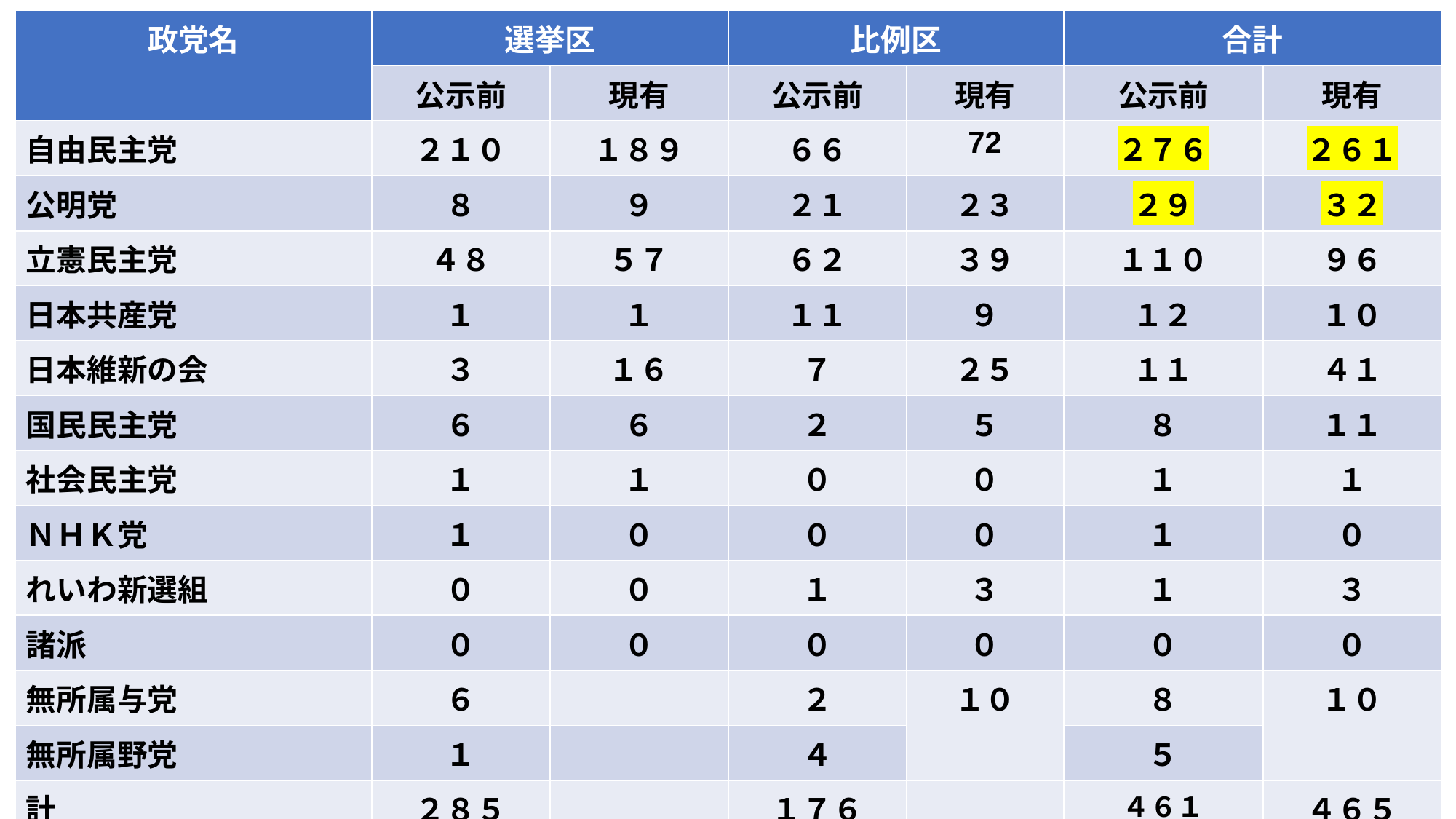

| 政党名 | 選挙区 |  | 比例区 |  | 合計 |  |
| --- | --- | --- | --- | --- | --- | --- |
|  | 公示前 | 現有 | 公示前 | 現有 | 公示前 | 現有 |
| 自由民主党 | ２１０ | １８９ | ６６ | 72 | ２７６ | ２６１ |
| 公明党 | ８ | ９ | ２１ | ２３ | ２９ | ３２ |
| 立憲民主党 | ４８ | ５７ | ６２ | ３９ | １１０ | ９６ |
| 日本共産党 | １ | １ | １１ | ９ | １２ | １０ |
| 日本維新の会 | ３ | １６ | ７ | ２５ | １１ | ４１ |
| 国民民主党 | ６ | ６ | ２ | ５ | ８ | １１ |
| 社会民主党 | １ | １ | ０ | ０ | １ | １ |
| ＮＨＫ党 | １ | ０ | ０ | ０ | １ | ０ |
| れいわ新選組 | ０ | ０ | １ | ３ | １ | ３ |
| 諸派 | ０ | ０ | ０ | ０ | ０ | ０ |
| 無所属与党 | ６ |  | ２ | １０ | ８ | １０ |
| 無所属野党 | １ |  | ４ |  | ５ |  |
| 計 | ２８５ |  | １７６ |  | ４６１ （欠員４） | ４６５ |
|  |  |  |  |  |  |  |